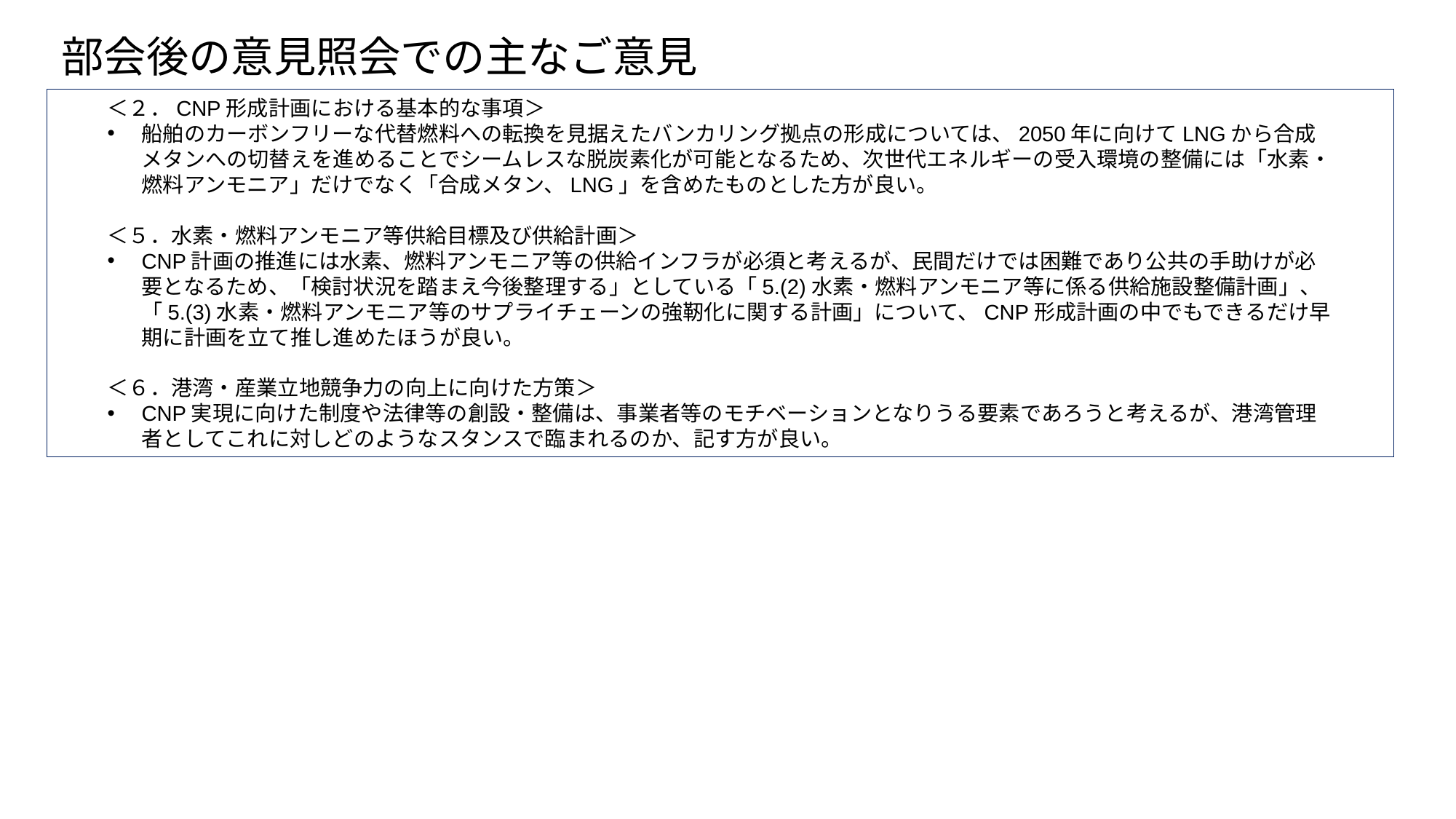

部会後の意見照会での主なご意見
＜２．CNP形成計画における基本的な事項＞
船舶のカーボンフリーな代替燃料への転換を見据えたバンカリング拠点の形成については、2050年に向けてLNGから合成メタンへの切替えを進めることでシームレスな脱炭素化が可能となるため、次世代エネルギーの受入環境の整備には「水素・燃料アンモニア」だけでなく「合成メタン、LNG」を含めたものとした方が良い。

＜５．水素・燃料アンモニア等供給目標及び供給計画＞
CNP計画の推進には水素、燃料アンモニア等の供給インフラが必須と考えるが、民間だけでは困難であり公共の手助けが必要となるため、「検討状況を踏まえ今後整理する」としている「5.(2)水素・燃料アンモニア等に係る供給施設整備計画」、「5.(3)水素・燃料アンモニア等のサプライチェーンの強靭化に関する計画」について、CNP形成計画の中でもできるだけ早期に計画を立て推し進めたほうが良い。

＜６．港湾・産業立地競争力の向上に向けた方策＞
CNP実現に向けた制度や法律等の創設・整備は、事業者等のモチベーションとなりうる要素であろうと考えるが、港湾管理者としてこれに対しどのようなスタンスで臨まれるのか、記す方が良い。